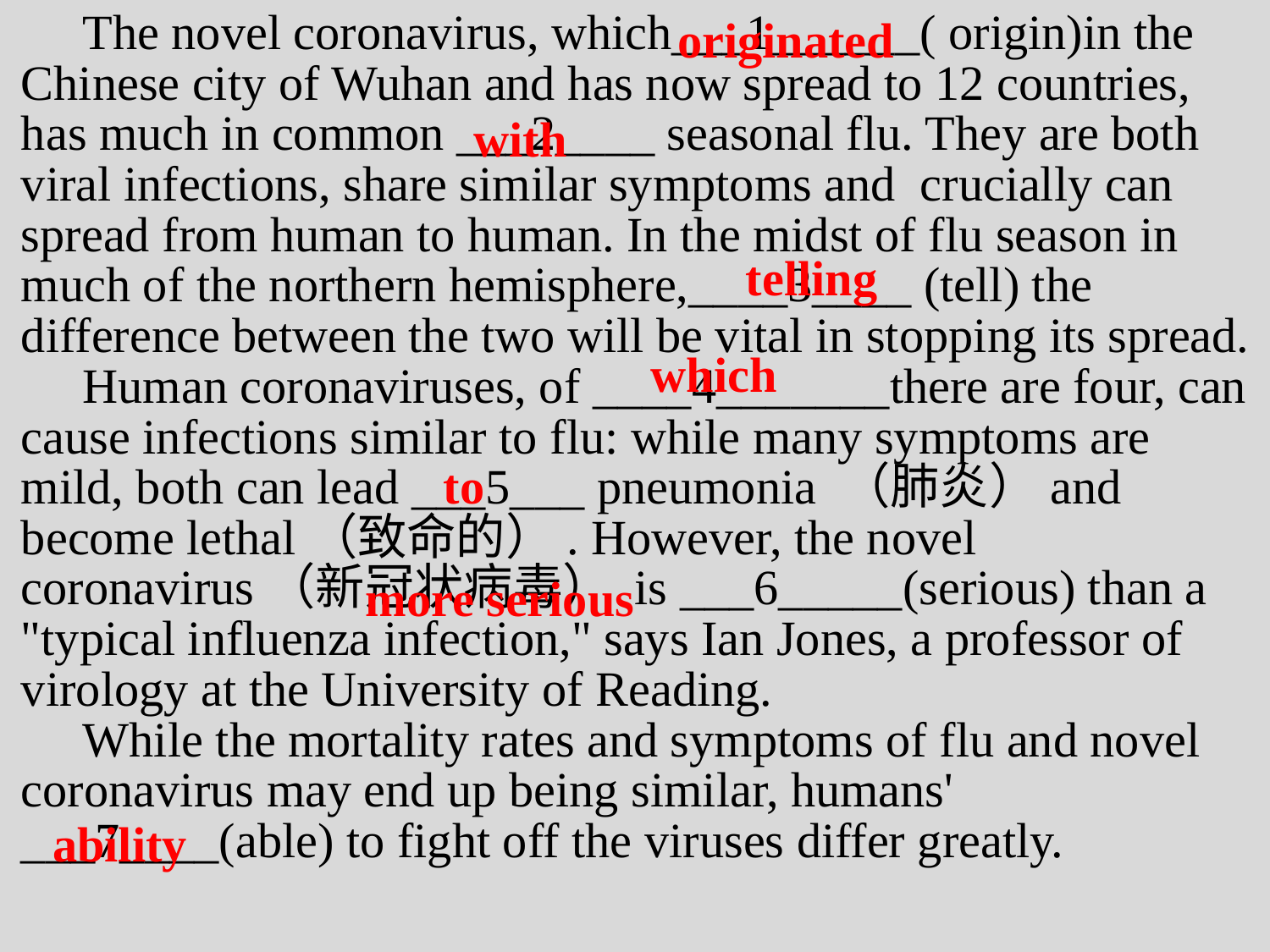

The novel coronavirus, which___1______( origin)in the Chinese city of Wuhan and has now spread to 12 countries, has much in common ___2____ seasonal flu. They are both viral infections, share similar symptoms and  crucially can spread from human to human. In the midst of flu season in much of the northern hemisphere,____3____ (tell) the difference between the two will be vital in stopping its spread.
     Human coronaviruses, of ____4_______there are four, can cause infections similar to flu: while many symptoms are mild, both can lead ___5___ pneumonia （肺炎）and become lethal（致命的）. However, the novel coronavirus（新冠状病毒） is ___6_____(serious) than a "typical influenza infection," says Ian Jones, a professor of virology at the University of Reading.
     While the mortality rates and symptoms of flu and novel coronavirus may end up being similar, humans' ___7____(able) to fight off the viruses differ greatly.

originated
with
telling
which
to
more serious
ability